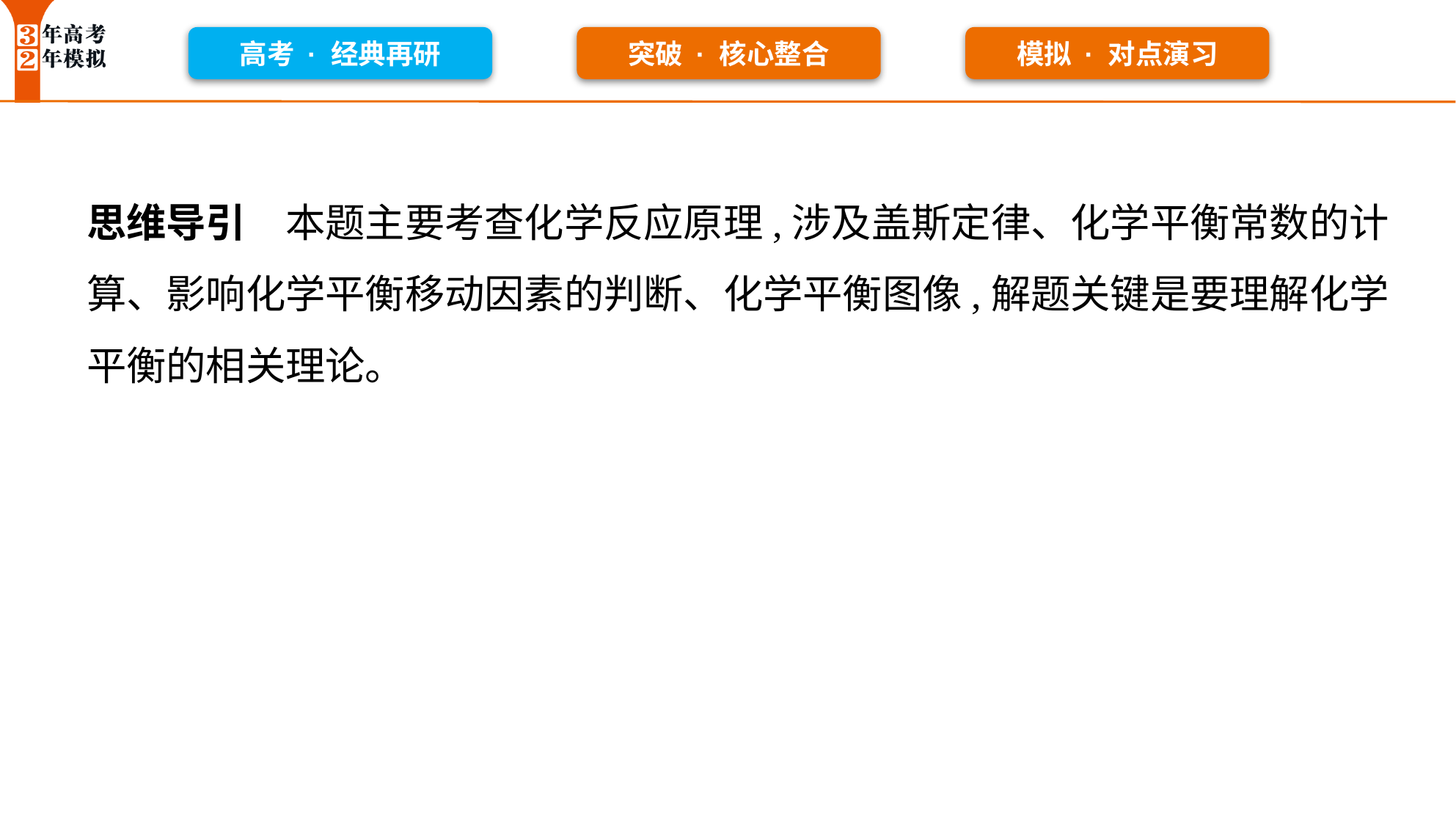

思维导引　本题主要考查化学反应原理,涉及盖斯定律、化学平衡常数的计
算、影响化学平衡移动因素的判断、化学平衡图像,解题关键是要理解化学
平衡的相关理论。